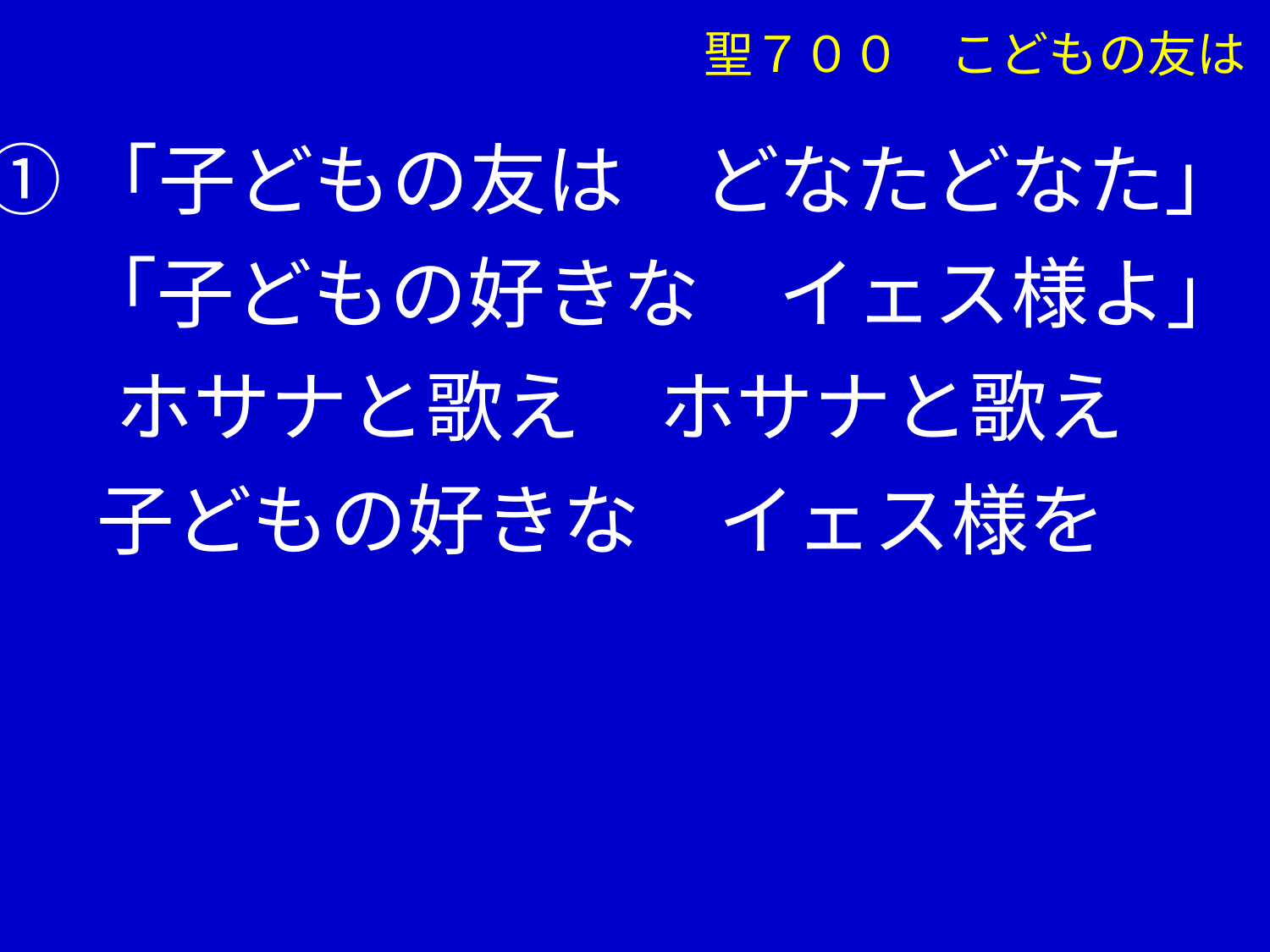

聖７００　こどもの友は
①「子どもの友は　どなたどなた」
　 「子どもの好きな　イェス様よ」
  　ホサナと歌え　ホサナと歌え
　  子どもの好きな　イェス様を